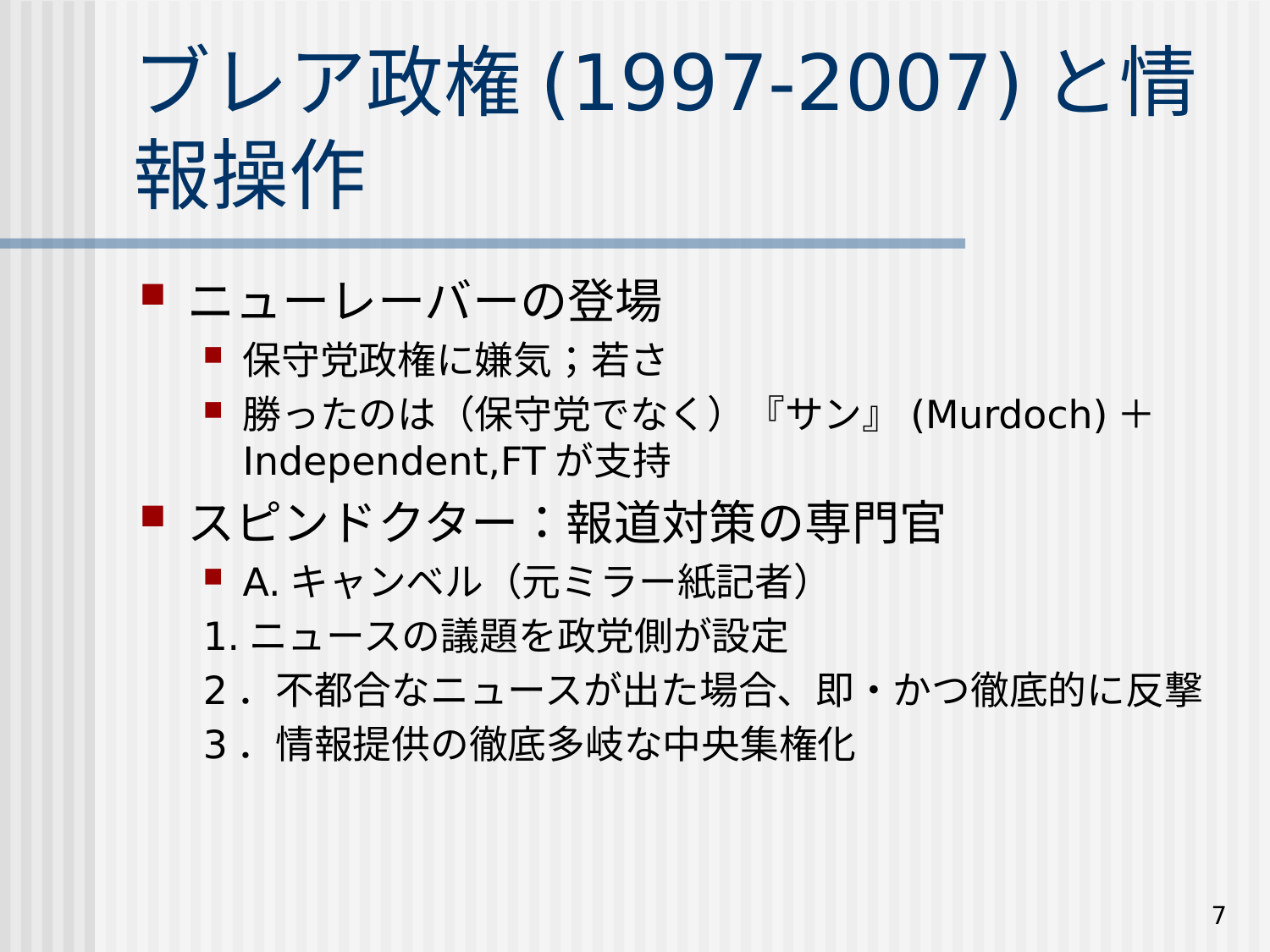

# ブレア政権(1997-2007)と情報操作
ニューレーバーの登場
保守党政権に嫌気；若さ
勝ったのは（保守党でなく）『サン』(Murdoch)＋Independent,FTが支持
スピンドクター：報道対策の専門官
A.キャンベル（元ミラー紙記者）
1.ニュースの議題を政党側が設定
2．不都合なニュースが出た場合、即・かつ徹底的に反撃
3．情報提供の徹底多岐な中央集権化
7